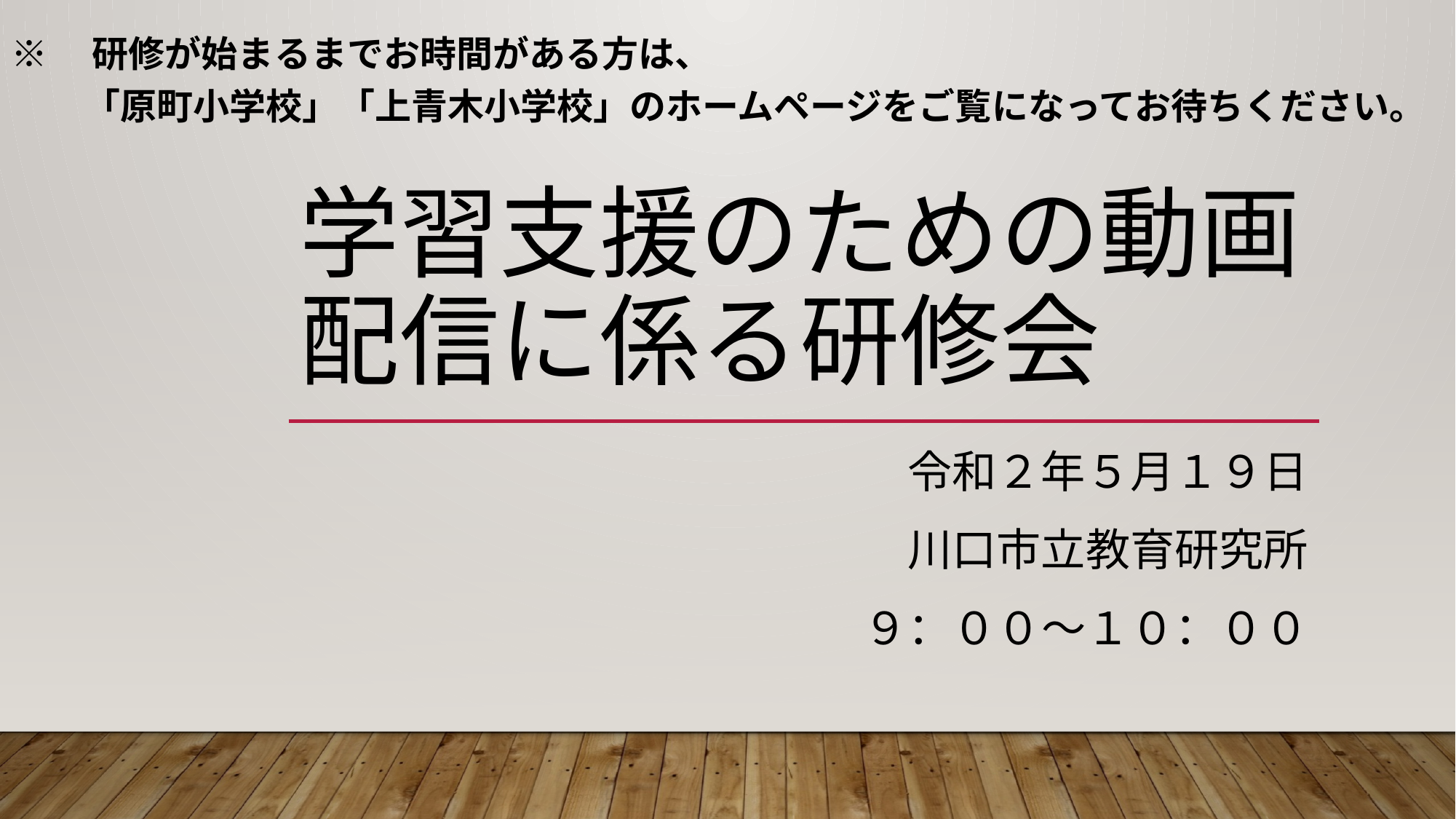

※　研修が始まるまでお時間がある方は、
　　「原町小学校」「上青木小学校」のホームページをご覧になってお待ちください。
# 学習支援のための動画配信に係る研修会
令和２年５月１９日
川口市立教育研究所
９：００～１０：００